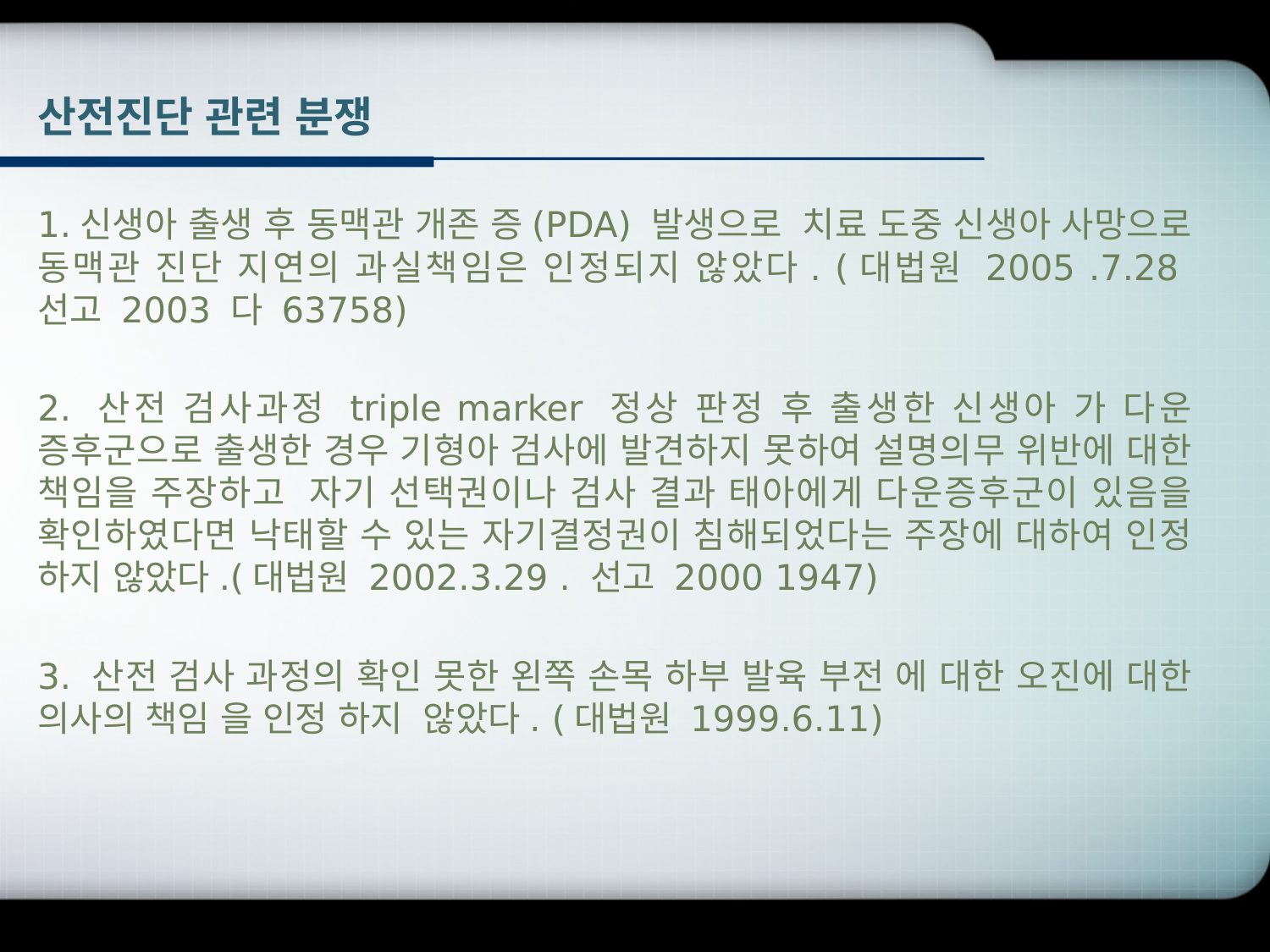

# 산전진단 관련 분쟁
1.신생아 출생 후 동맥관 개존 증(PDA) 발생으로  치료 도중 신생아 사망으로 동맥관 진단 지연의 과실책임은 인정되지 않았다. (대법원 2005 .7.28  선고 2003 다 63758)

2. 산전 검사과정 triple marker 정상 판정 후 출생한 신생아 가 다운 증후군으로 출생한 경우 기형아 검사에 발견하지 못하여 설명의무 위반에 대한 책임을 주장하고  자기 선택권이나 검사 결과 태아에게 다운증후군이 있음을 확인하였다면 낙태할 수 있는 자기결정권이 침해되었다는 주장에 대하여 인정 하지 않았다.(대법원 2002.3.29 . 선고 2000 1947)

3. 산전 검사 과정의 확인 못한 왼쪽 손목 하부 발육 부전 에 대한 오진에 대한 의사의 책임 을 인정 하지  않았다. (대법원 1999.6.11)